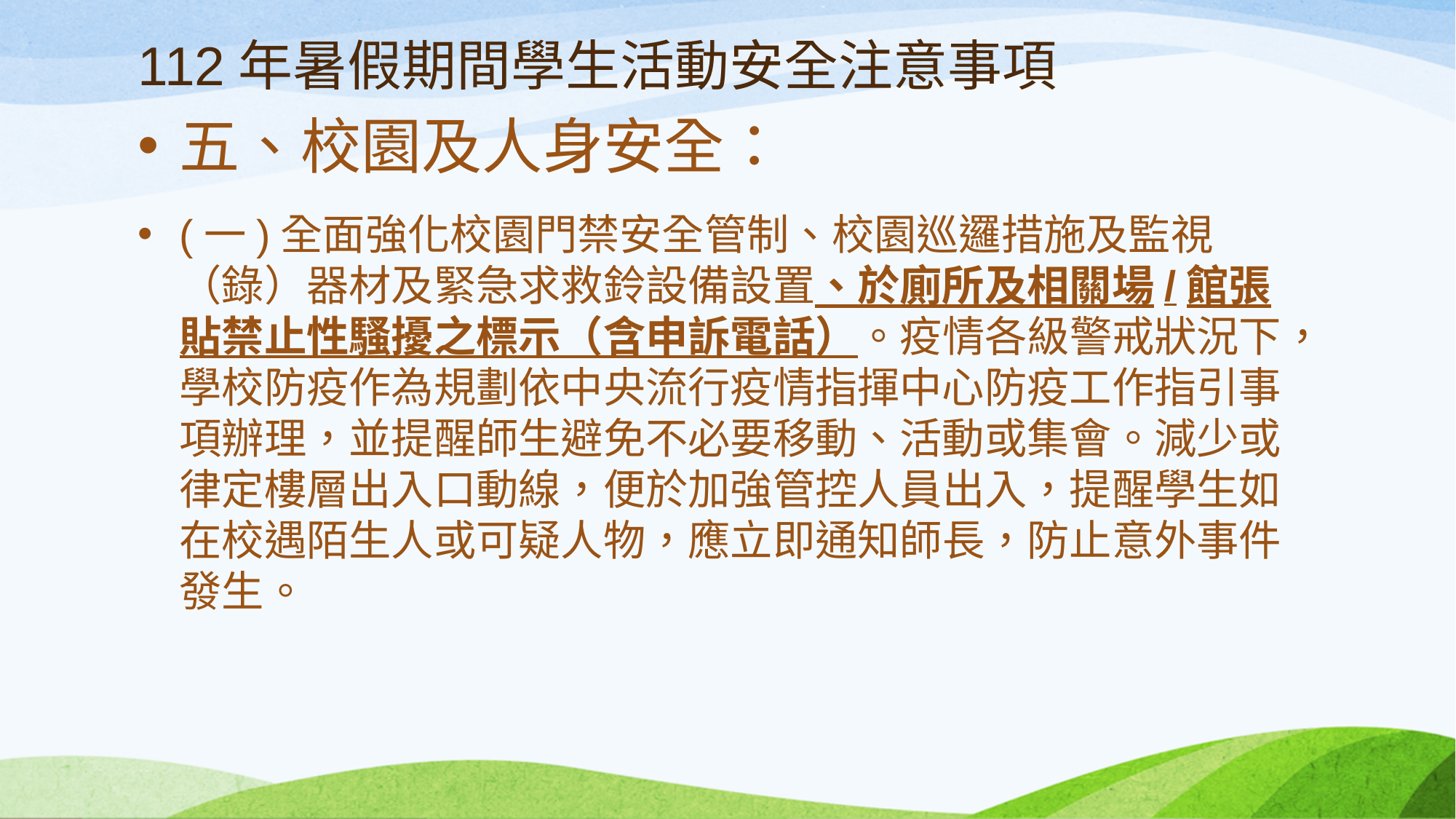

# 112年暑假期間學生活動安全注意事項
五、校園及人身安全：
(一)全面強化校園門禁安全管制、校園巡邏措施及監視（錄）器材及緊急求救鈴設備設置、於廁所及相關場/館張貼禁止性騷擾之標示（含申訴電話）。疫情各級警戒狀況下，學校防疫作為規劃依中央流行疫情指揮中心防疫工作指引事項辦理，並提醒師生避免不必要移動、活動或集會。減少或律定樓層出入口動線，便於加強管控人員出入，提醒學生如在校遇陌生人或可疑人物，應立即通知師長，防止意外事件發生。